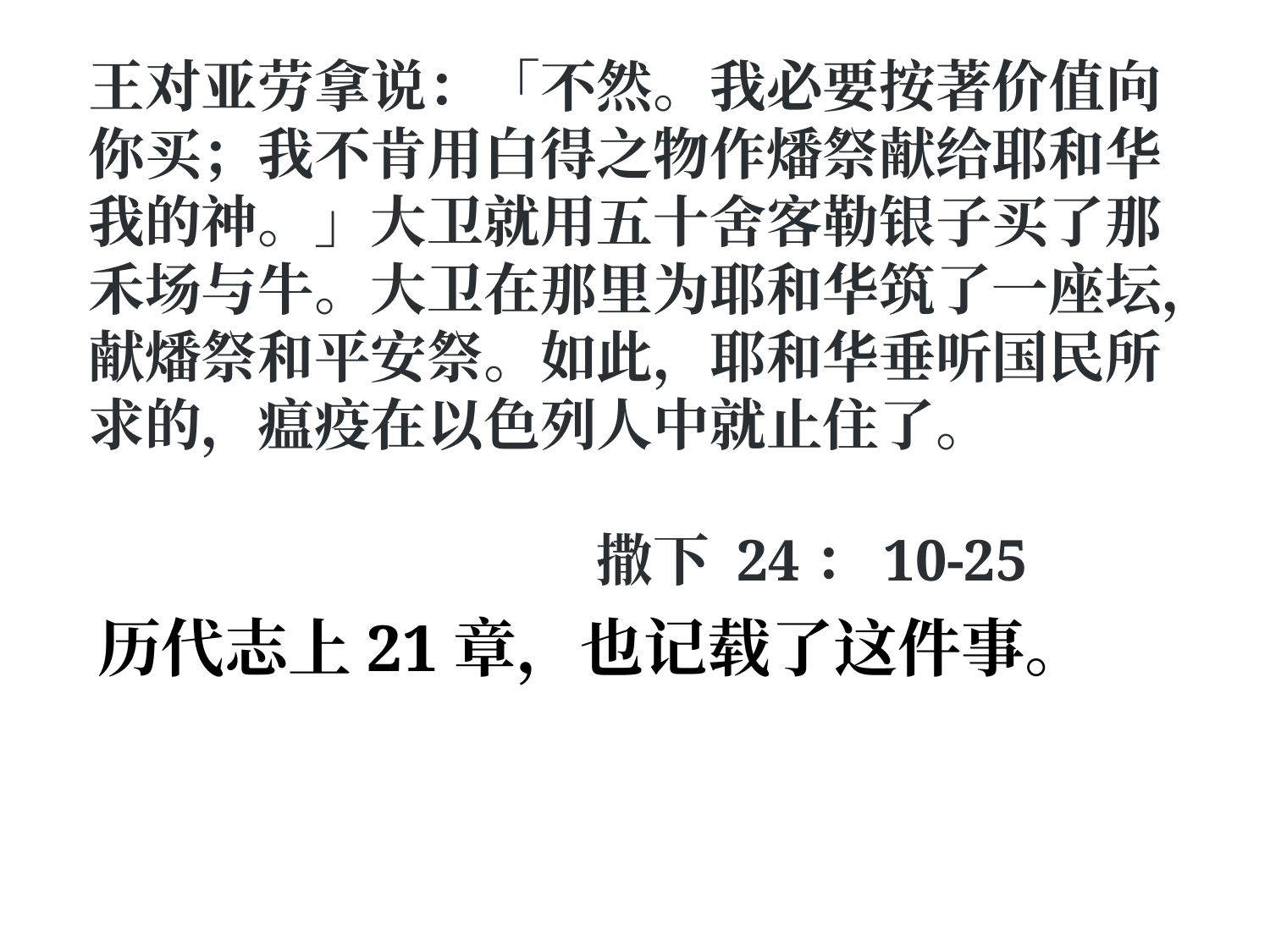

王对亚劳拿说：「不然。我必要按著价值向你买；我不肯用白得之物作燔祭献给耶和华我的神。」大卫就用五十舍客勒银子买了那禾场与牛。大卫在那里为耶和华筑了一座坛，献燔祭和平安祭。如此，耶和华垂听国民所求的，瘟疫在以色列人中就止住了。 													撒下 24：10-25
历代志上21章，也记载了这件事。